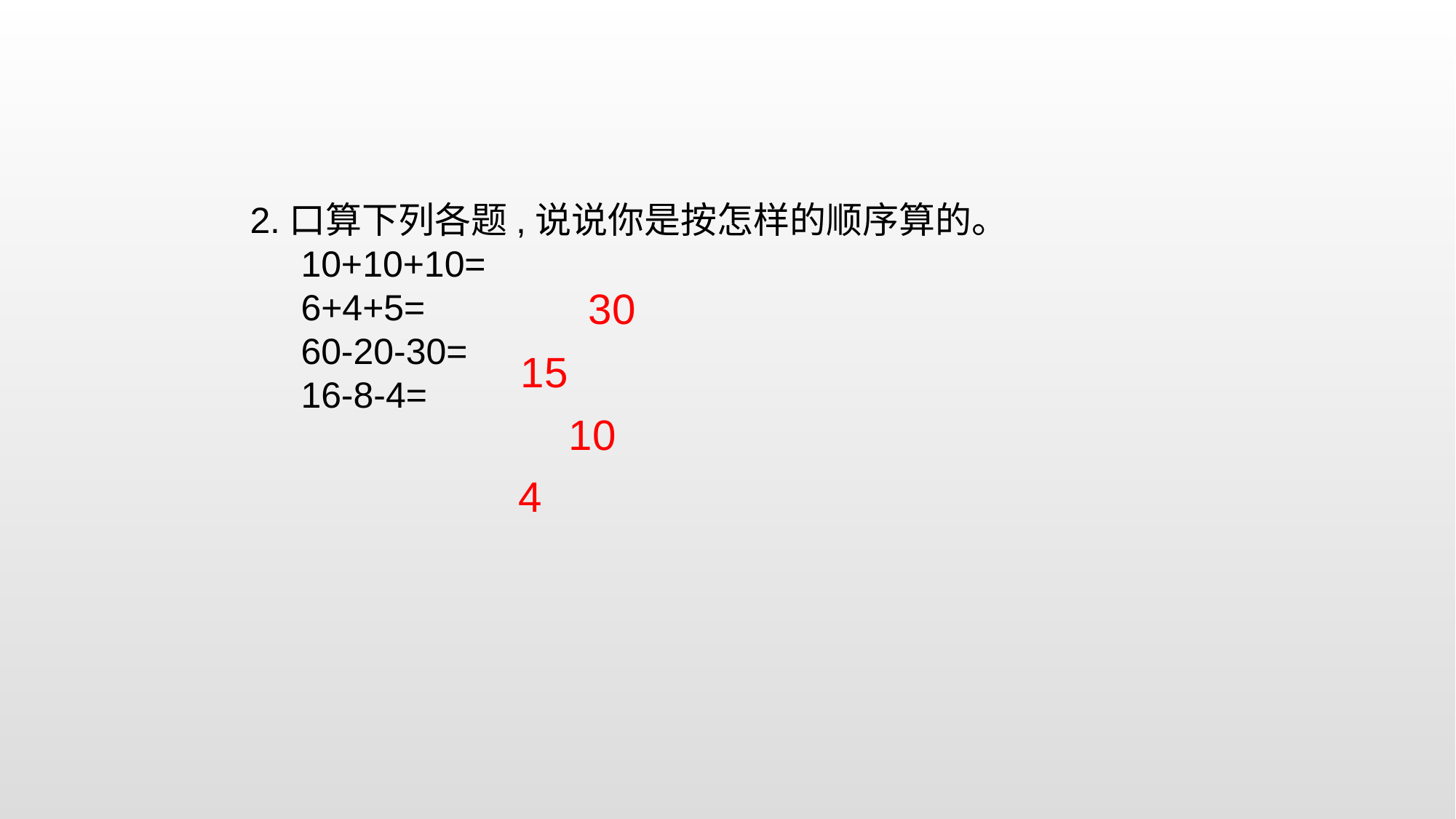

2.口算下列各题,说说你是按怎样的顺序算的。
     10+10+10=
     6+4+5=
     60-20-30=
     16-8-4=
30
15
10
4